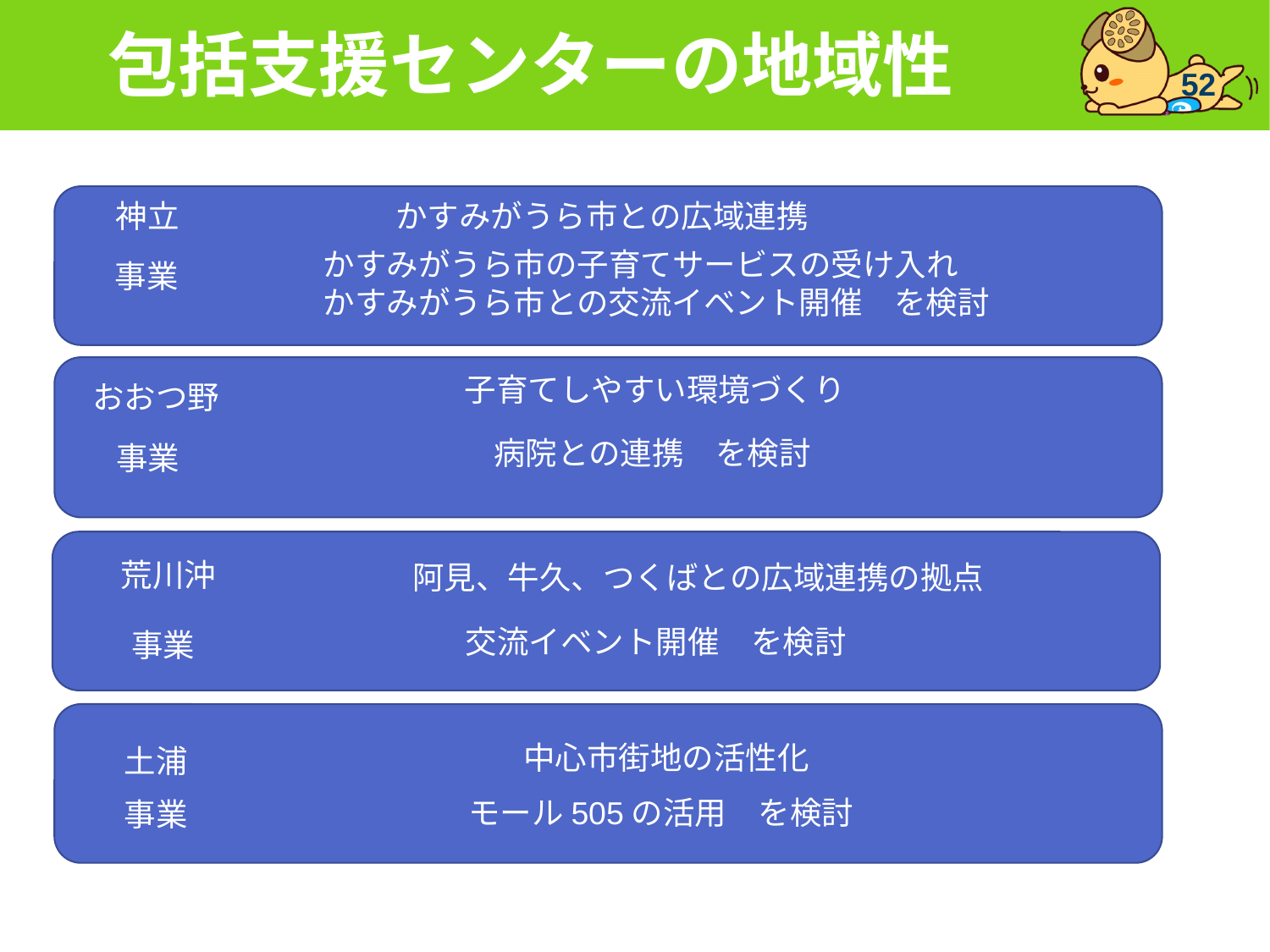

# 包括支援センターの地域性
52

神立
かすみがうら市との広域連携
子育てしやすい環境づくり
かすみがうら市の子育てサービスの受け入れ
かすみがうら市との交流イベント開催　を検討
事業
病院との連携　を検討

おおつ野
事業

荒川沖
阿見、牛久、つくばとの広域連携の拠点
交流イベント開催　を検討
事業

中心市街地の活性化
土浦
モール505の活用　を検討
事業